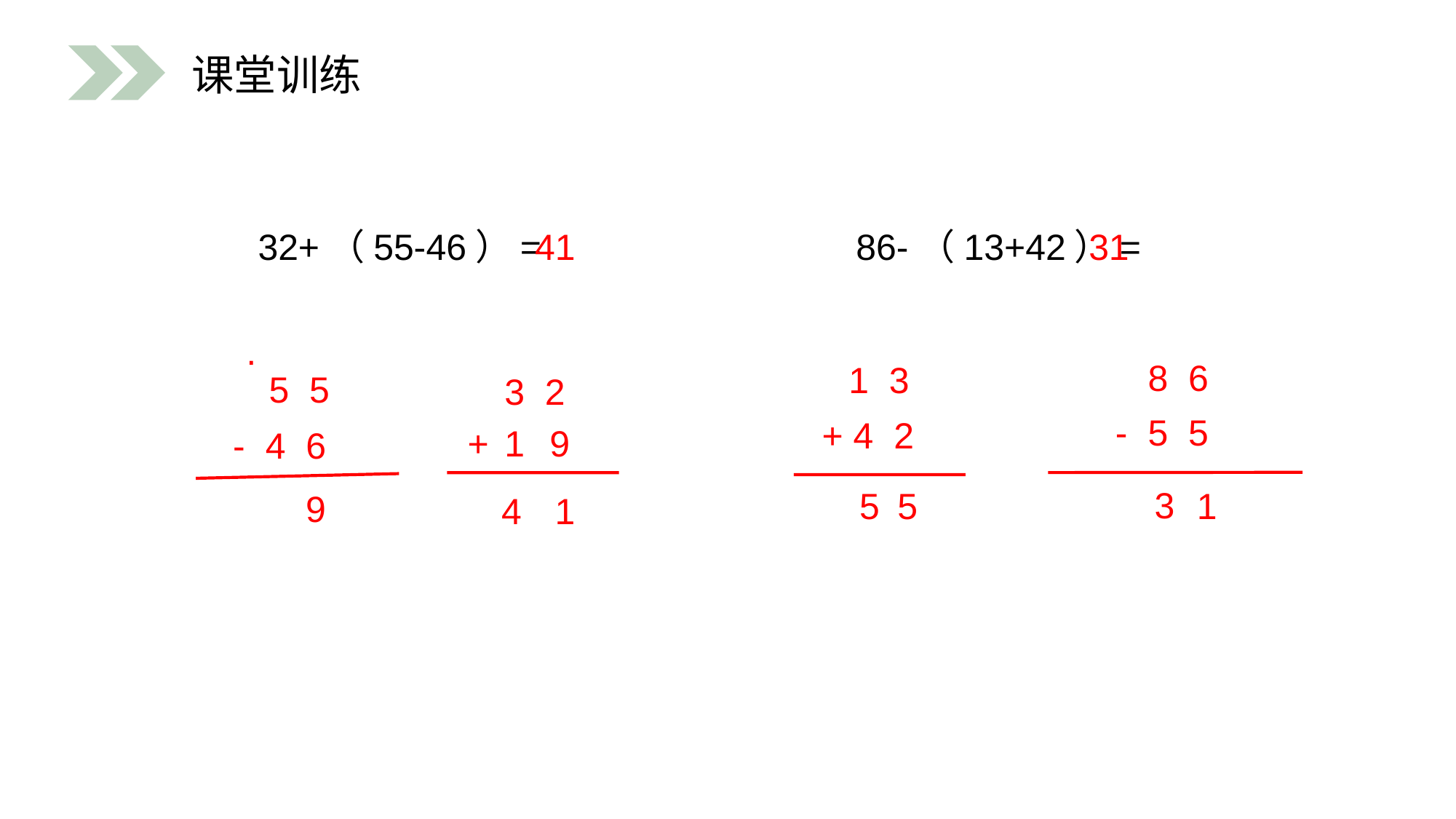

课堂训练
31
41
32+（55-46）=                               86-（13+42）=
·
8  6
1  3
5  5
3  2
-  5  5
+ 4  2
  +      9
1
-  4  6

3
5
5
1
9
4
1